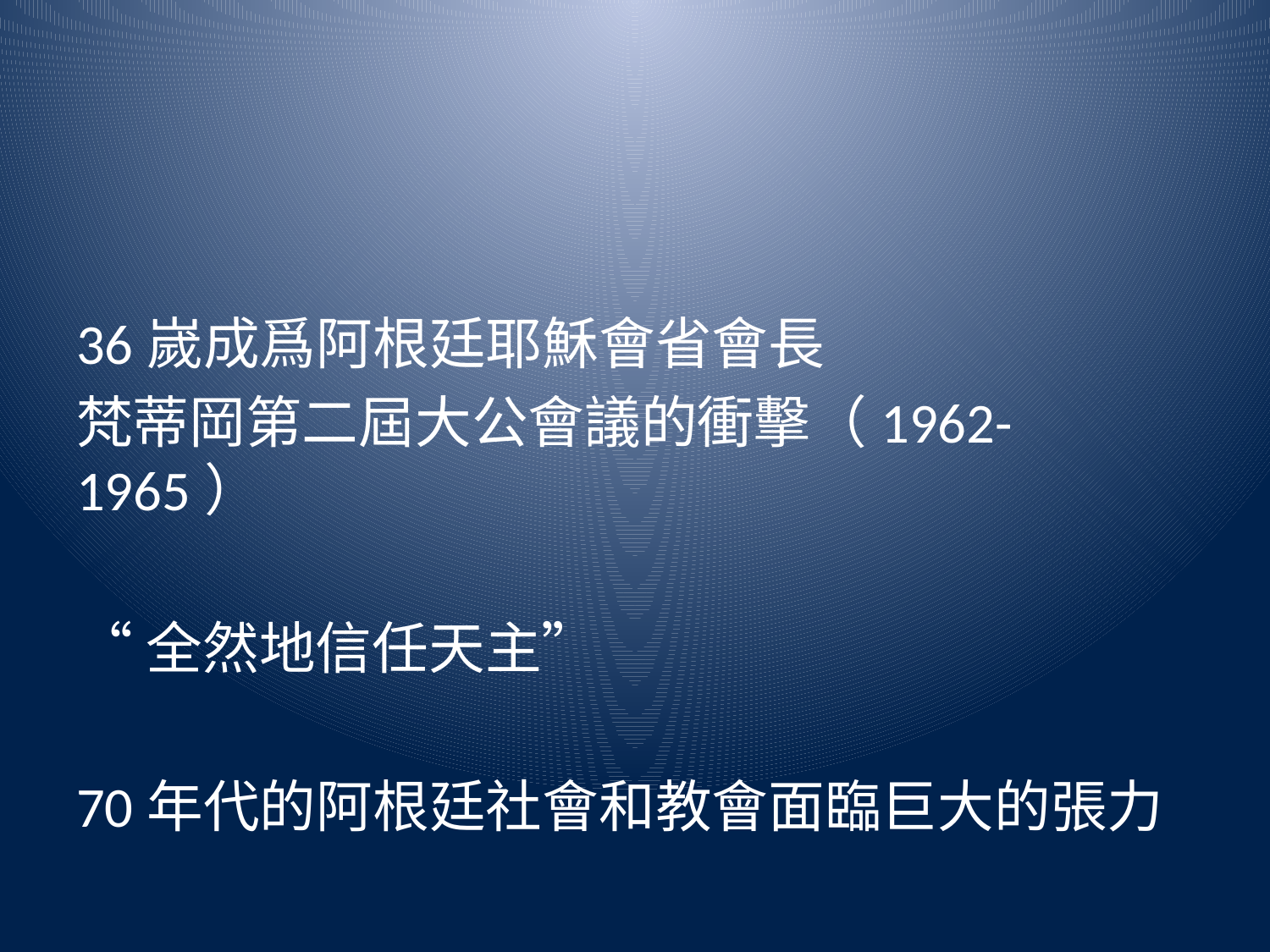

#

36嵗成爲阿根廷耶穌會省會長
梵蒂岡第二屆大公會議的衝擊（1962-1965）

“全然地信任天主”

70年代的阿根廷社會和教會面臨巨大的張力